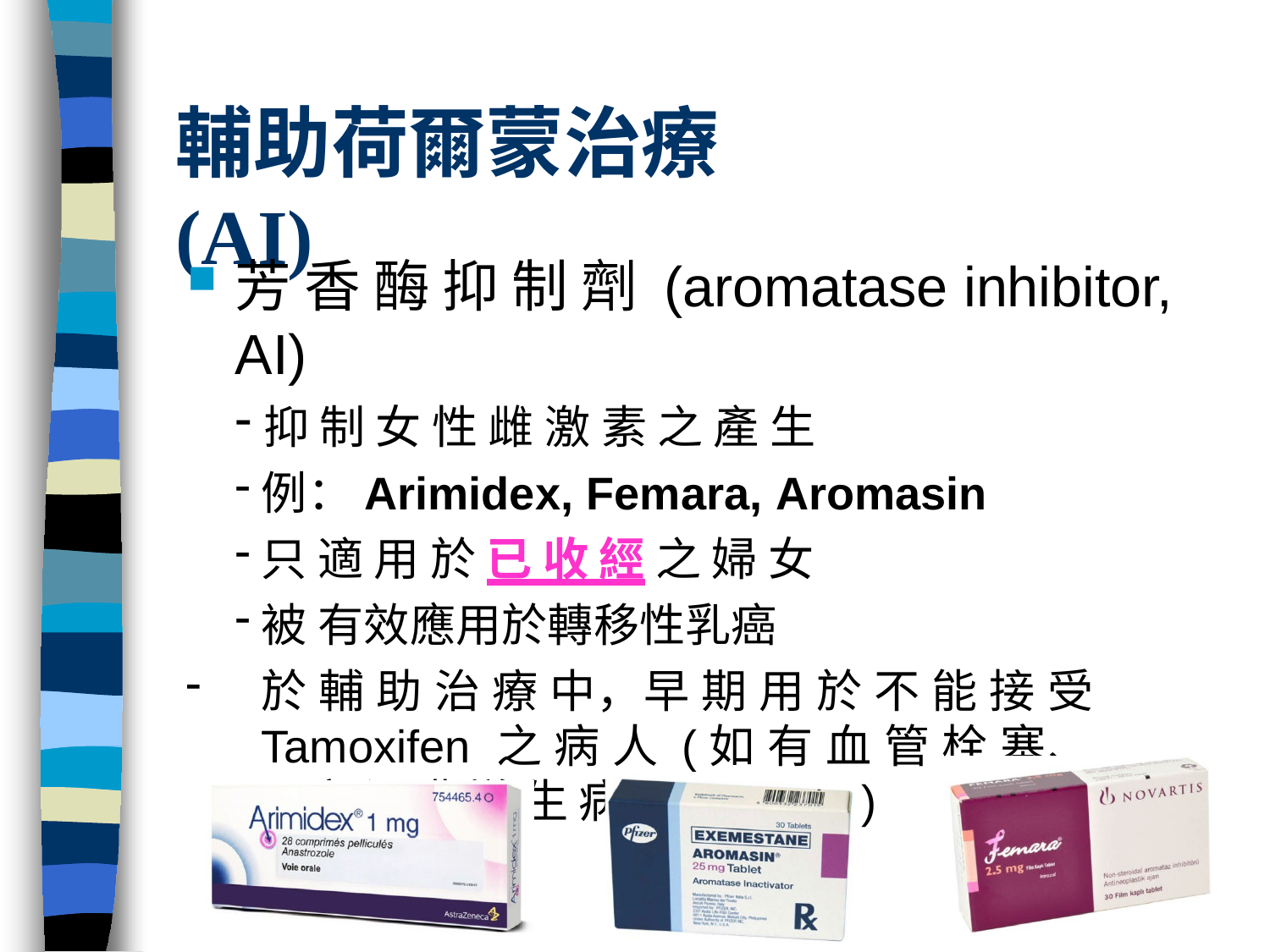

# 輔助荷爾蒙治療 (AI)

芳 香 酶 抑 制 劑 (aromatase inhibitor, AI)
抑 制 女 性 雌 激 素 之 產 生
例：Arimidex, Femara, Aromasin
只 適 用 於 已 收 經 之 婦 女
被 有效應用於轉移性乳癌
於 輔 助 治 療 中，早 期 用 於 不 能 接 受 Tamoxifen 之 病 人 (如 有 血 管 栓 塞、 子宮內 膜 增 生 病 變 等 病 歷)